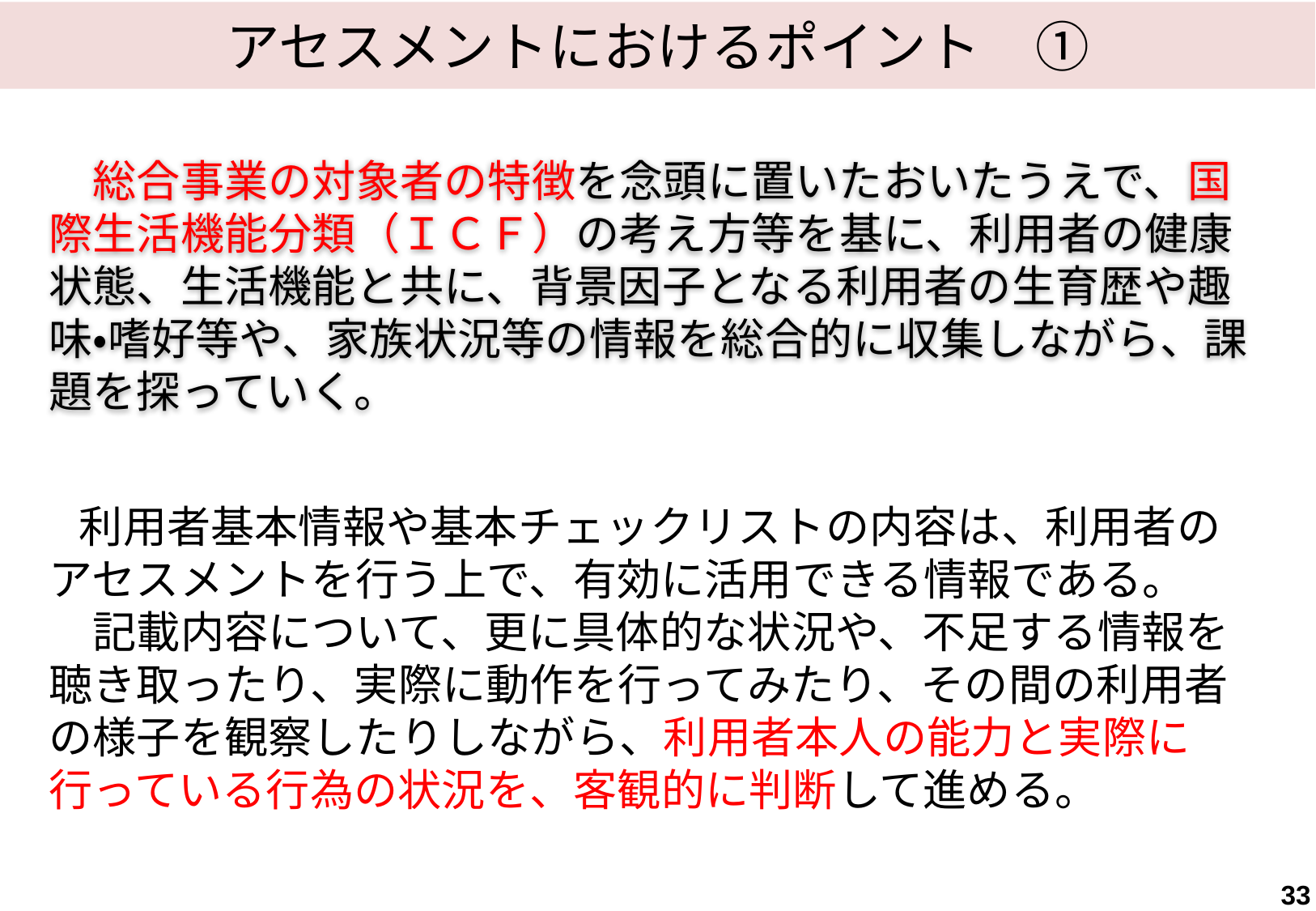

# アセスメントにおけるポイント　①
　総合事業の対象者の特徴を念頭に置いたおいたうえで、国際生活機能分類（ＩＣＦ）の考え方等を基に、利用者の健康状態、生活機能と共に、背景因子となる利用者の生育歴や趣味・嗜好等や、家族状況等の情報を総合的に収集しながら、課題を探っていく。
　利用者基本情報や基本チェックリストの内容は、利用者のアセスメントを行う上で、有効に活用できる情報である。
　記載内容について、更に具体的な状況や、不足する情報を聴き取ったり、実際に動作を行ってみたり、その間の利用者の様子を観察したりしながら、利用者本人の能力と実際に行っている行為の状況を、客観的に判断して進める。
33